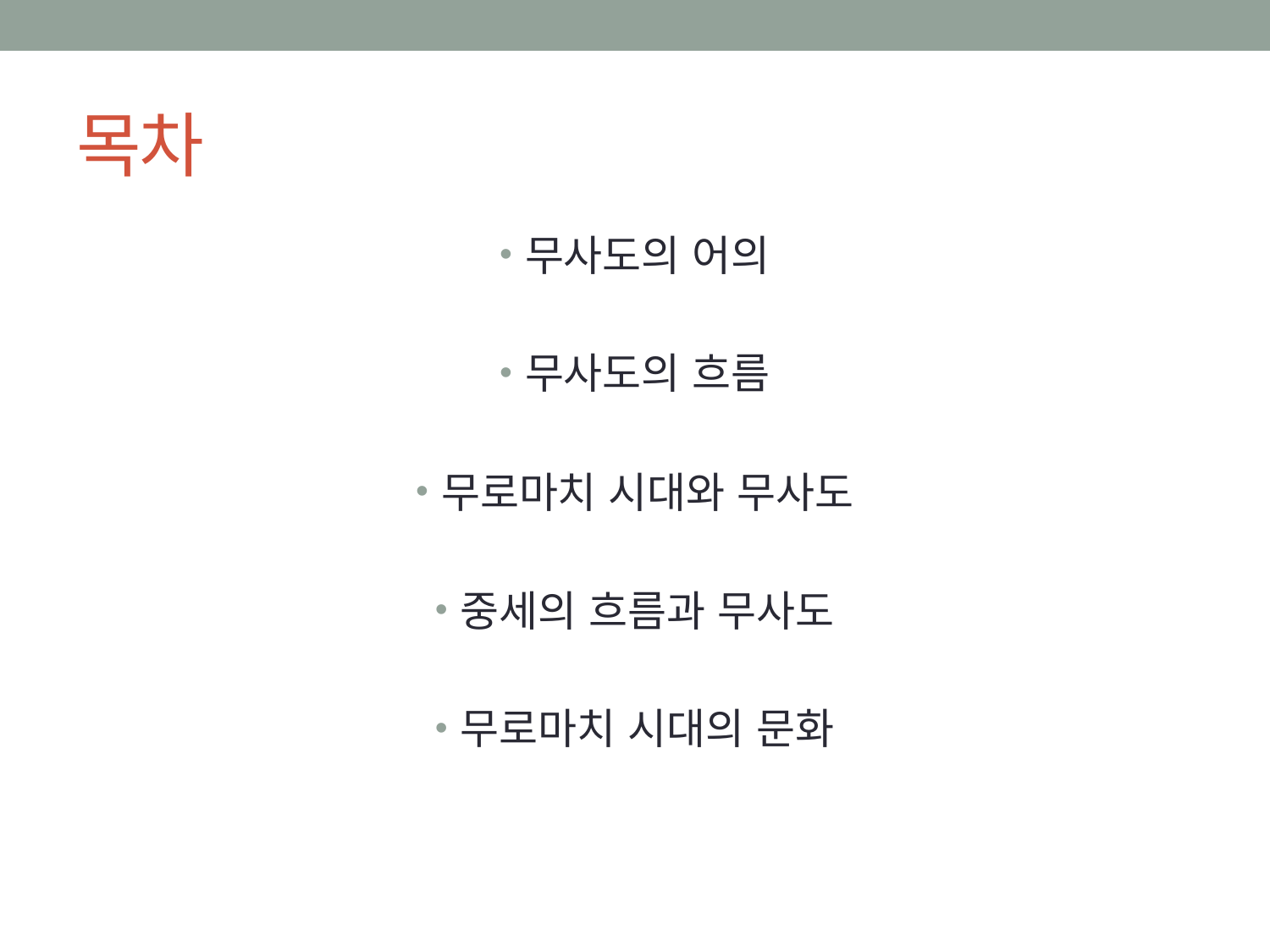

# 목차
무사도의 어의

무사도의 흐름

무로마치 시대와 무사도

중세의 흐름과 무사도

무로마치 시대의 문화